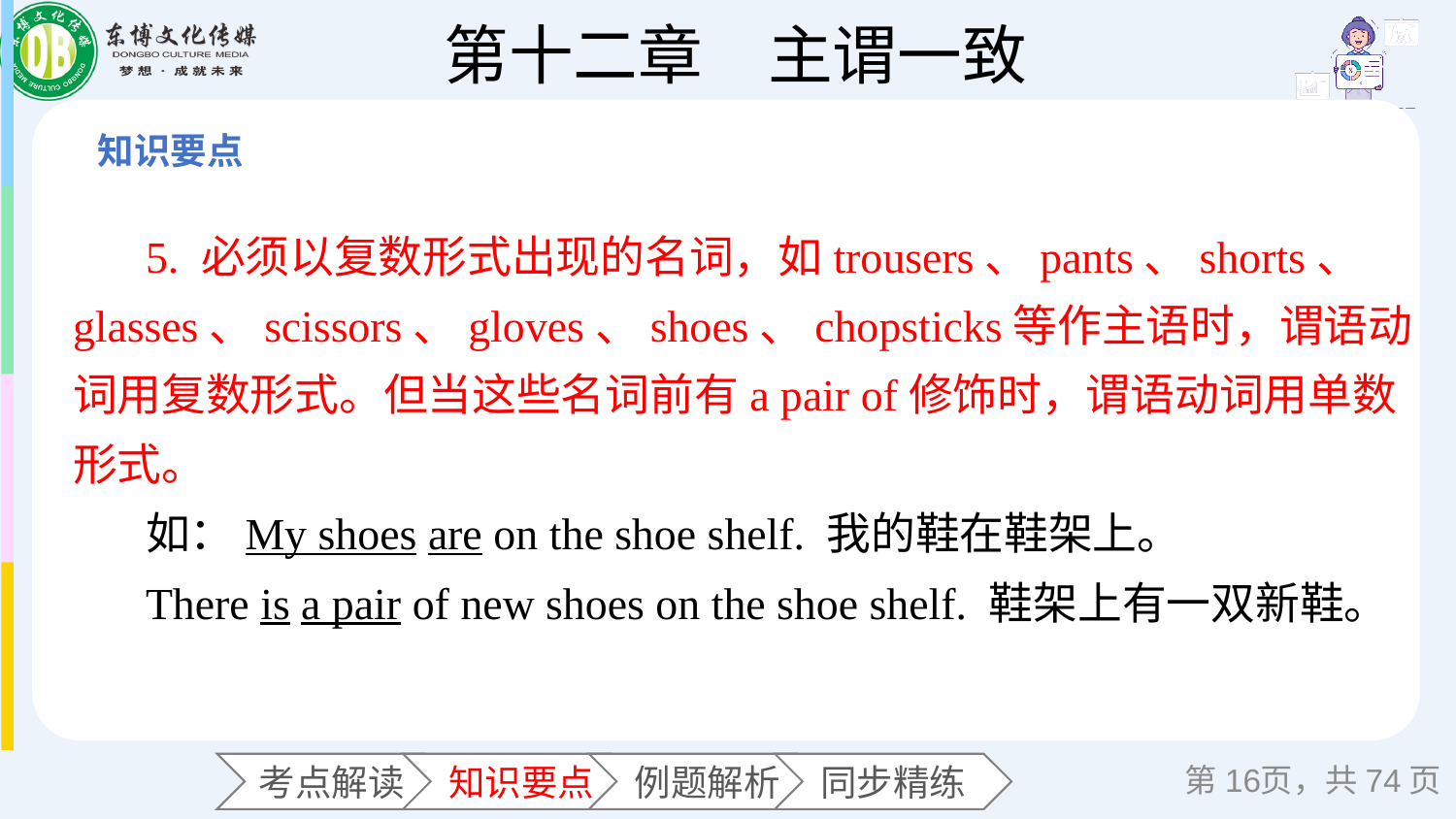

5. 必须以复数形式出现的名词，如trousers、pants、shorts、 glasses、scissors、gloves、shoes、chopsticks等作主语时，谓语动词用复数形式。但当这些名词前有a pair of修饰时，谓语动词用单数形式。
如：My shoes are on the shoe shelf. 我的鞋在鞋架上。
There is a pair of new shoes on the shoe shelf. 鞋架上有一双新鞋。
第16页，共74页